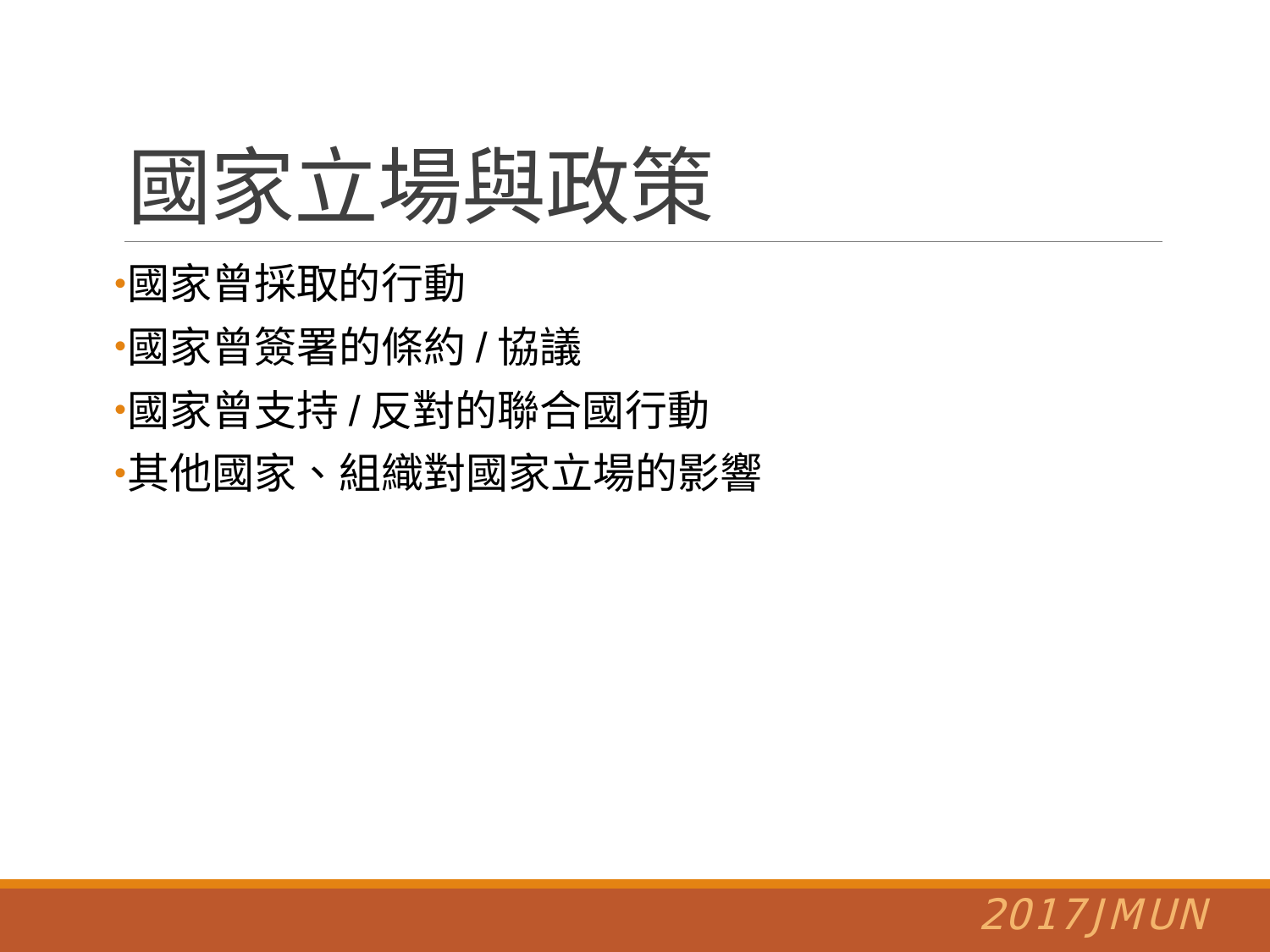

# 國家立場與政策
國家曾採取的行動
國家曾簽署的條約/協議
國家曾支持/反對的聯合國行動
其他國家、組織對國家立場的影響

2017JMUN